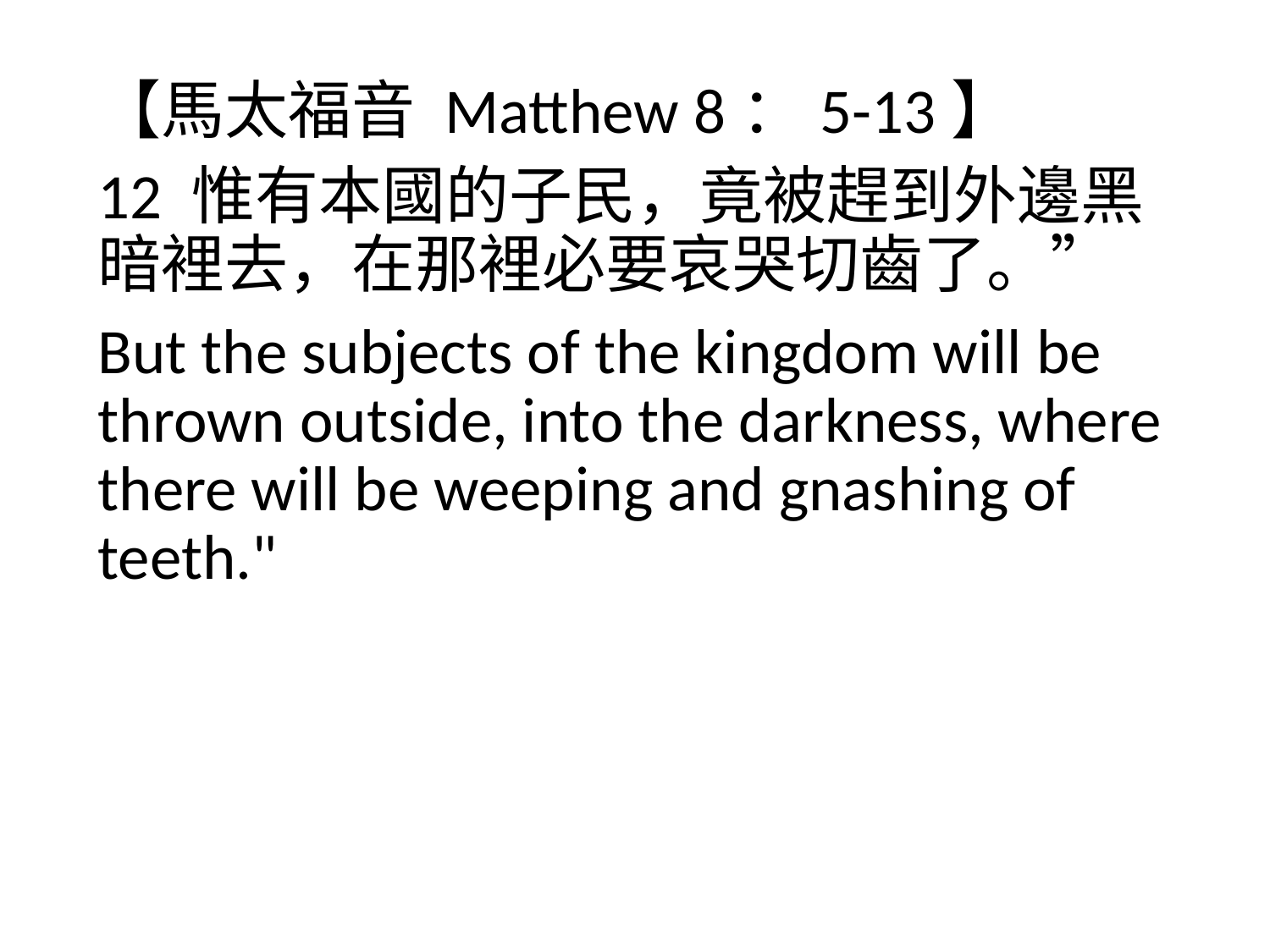

【馬太福音 Matthew 8：5-13】
12 惟有本國的子民，竟被趕到外邊黑暗裡去，在那裡必要哀哭切齒了。”
But the subjects of the kingdom will be thrown outside, into the darkness, where there will be weeping and gnashing of teeth."